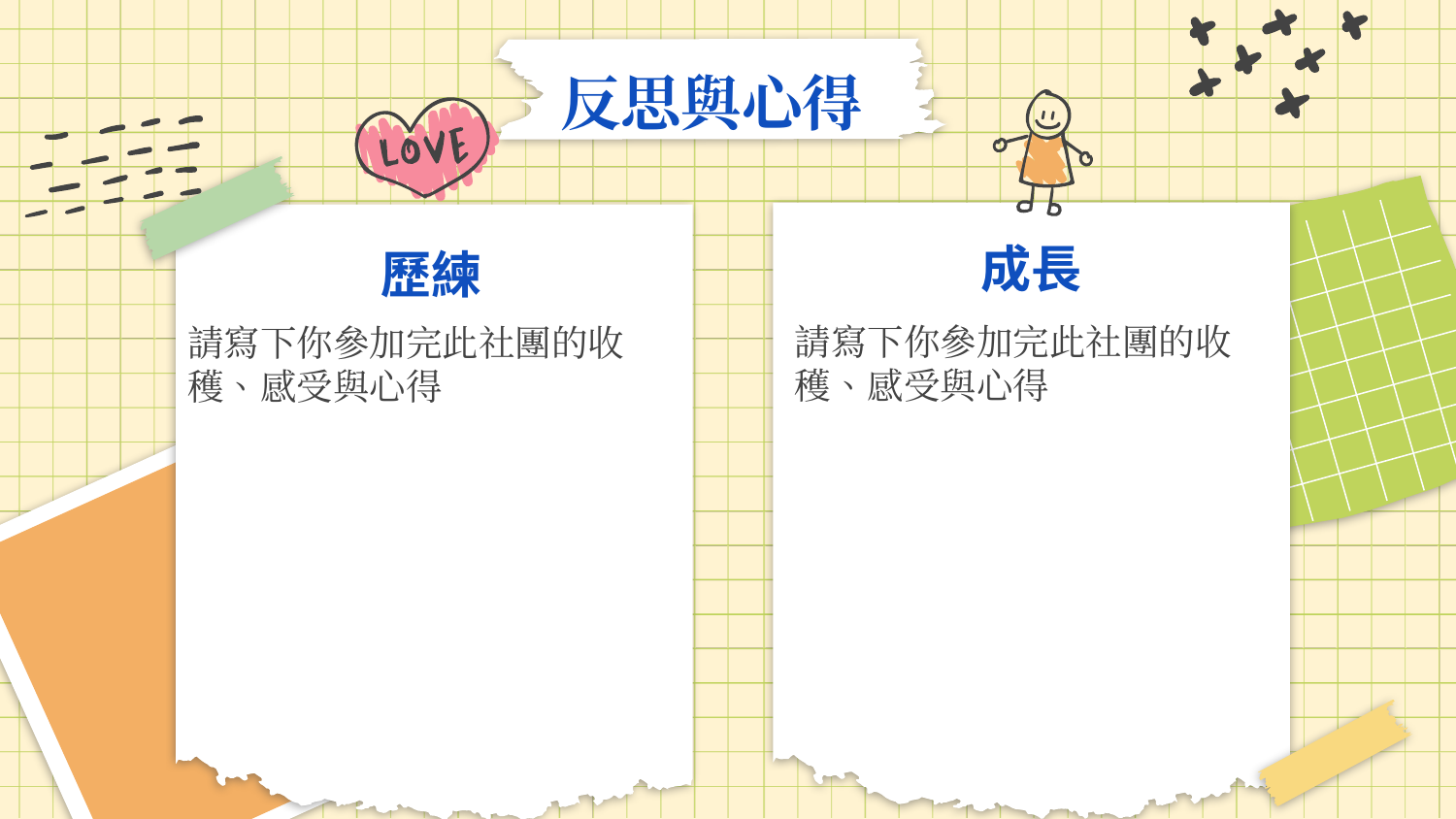

# 反思與心得

成長
歷練
請寫下你參加完此社團的收穫、感受與心得
請寫下你參加完此社團的收穫、感受與心得